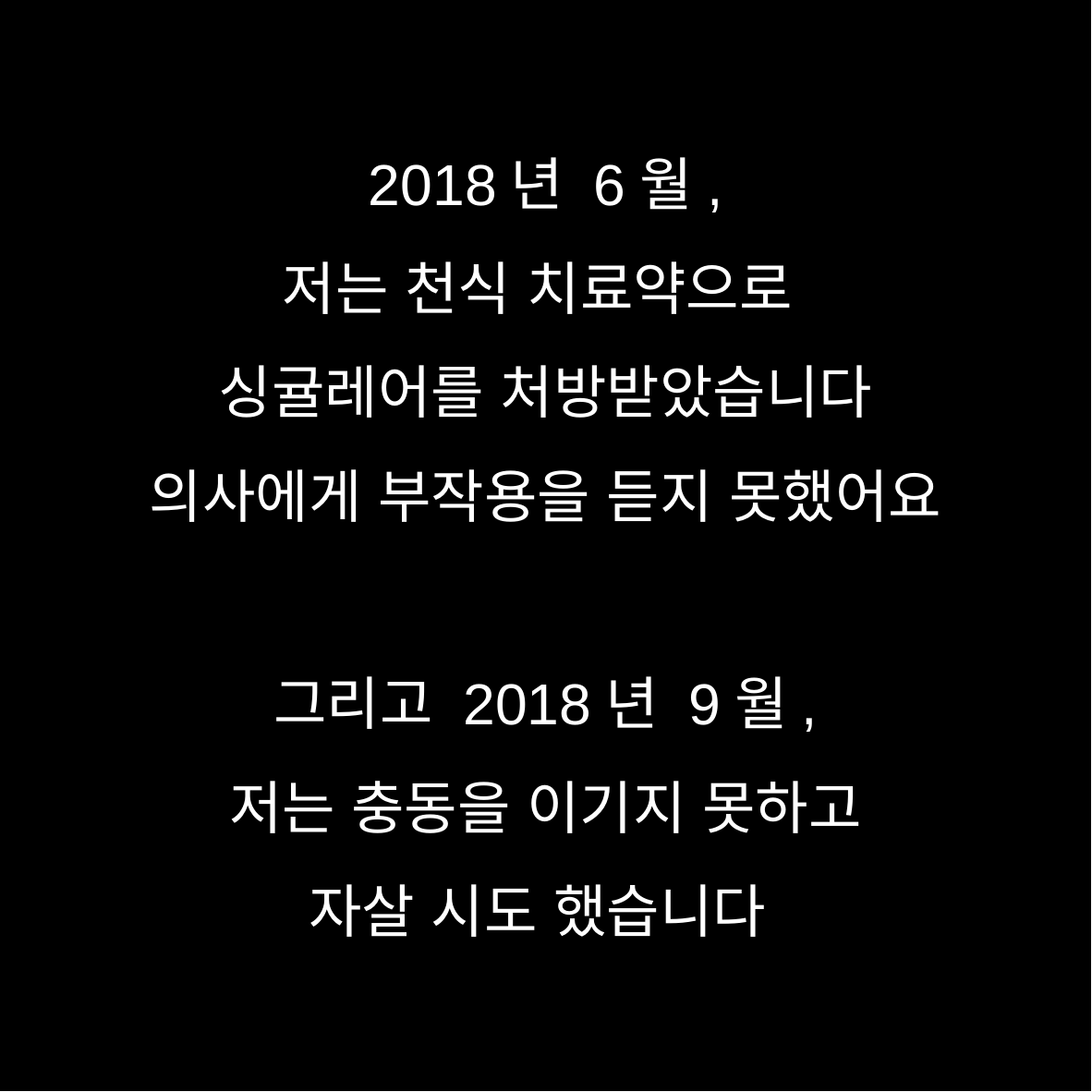

2018년 6월,
저는 천식 치료약으로
싱귤레어를 처방받았습니다
의사에게 부작용을 듣지 못했어요

그리고 2018년 9월,
저는 충동을 이기지 못하고
자살 시도 했습니다